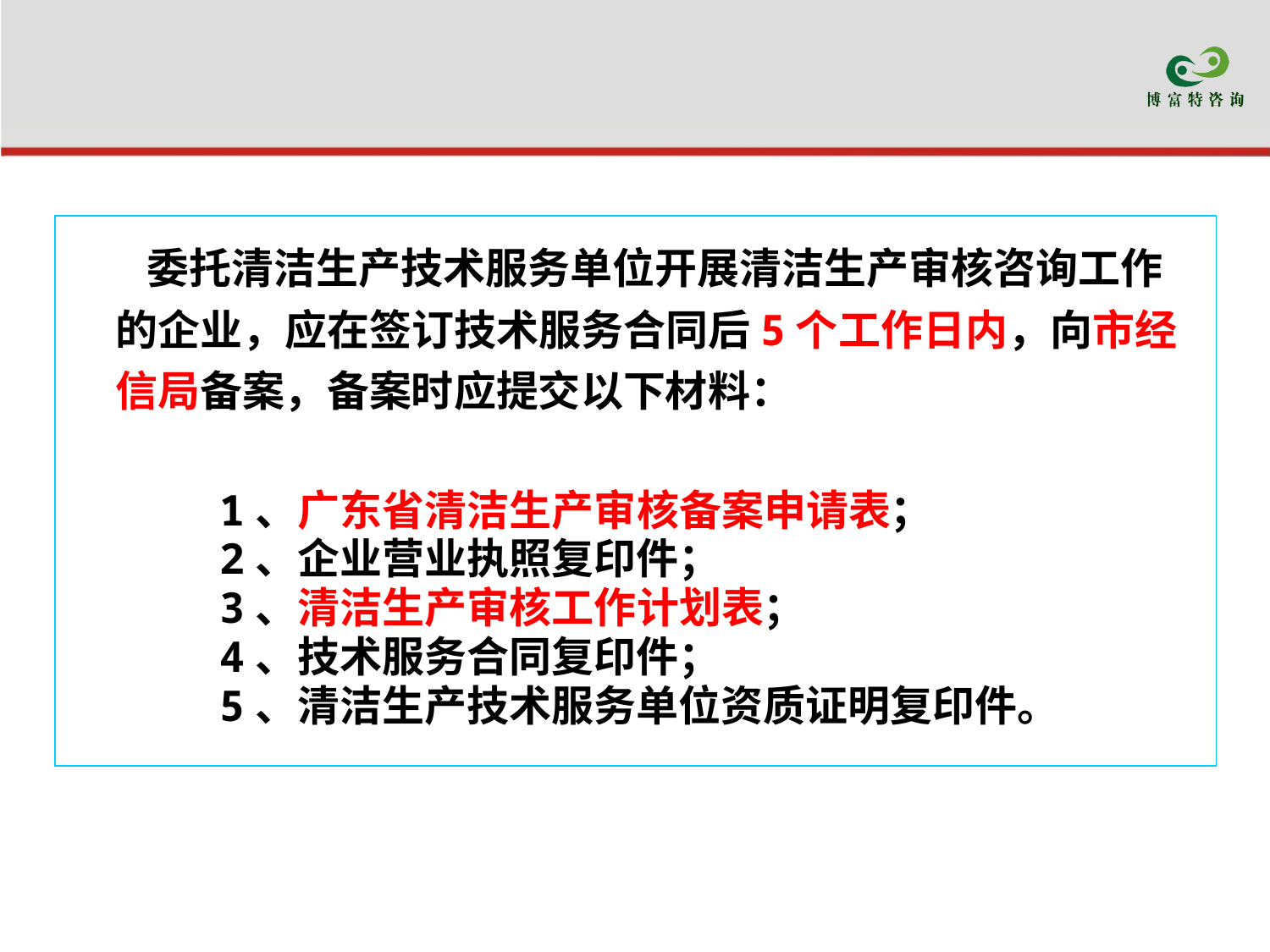

委托清洁生产技术服务单位开展清洁生产审核咨询工作的企业，应在签订技术服务合同后5个工作日内，向市经信局备案，备案时应提交以下材料：

      1、广东省清洁生产审核备案申请表；
      2、企业营业执照复印件；
      3、清洁生产审核工作计划表；
      4、技术服务合同复印件；
      5、清洁生产技术服务单位资质证明复印件。